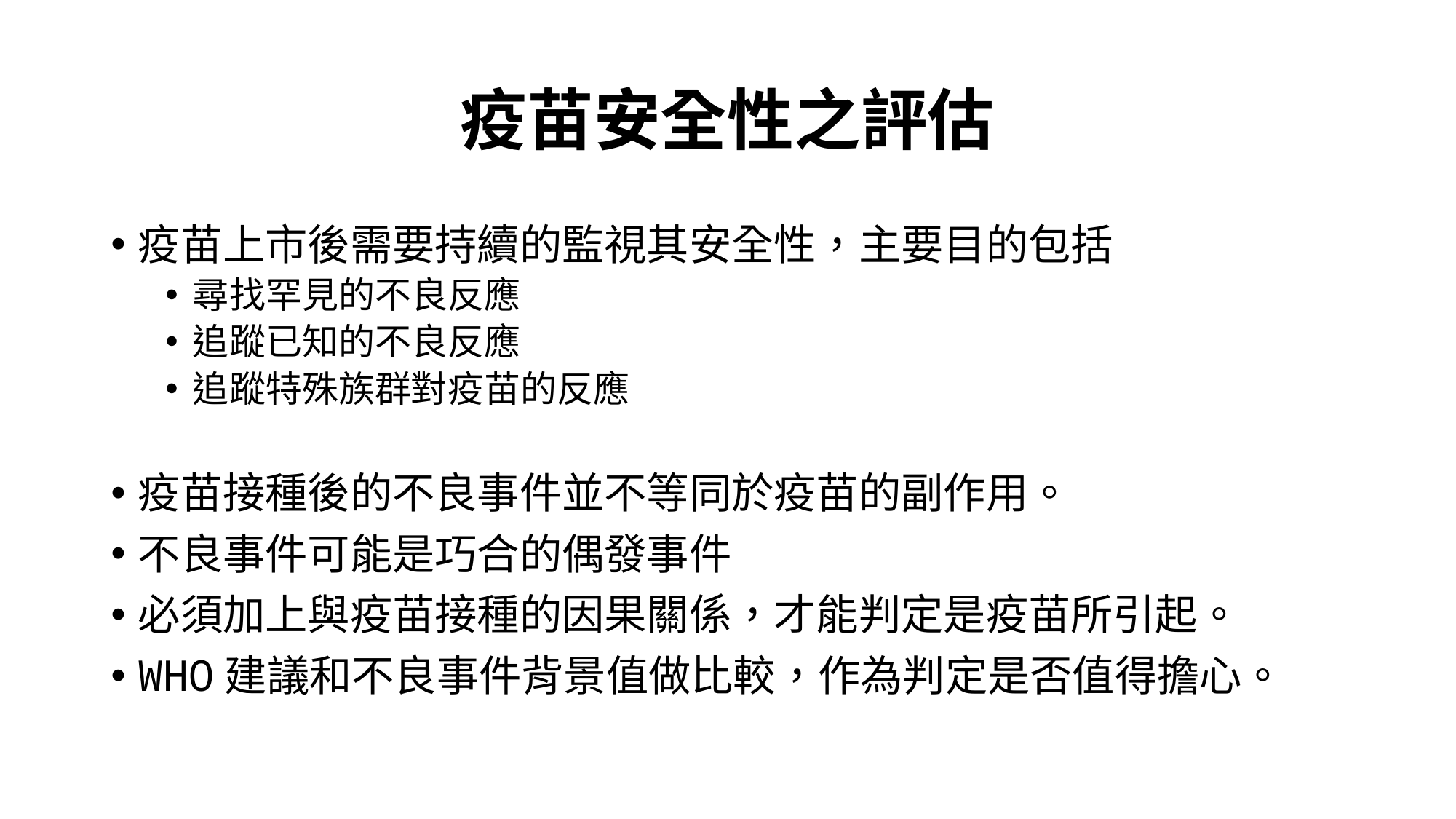

# 疫苗安全性之評估
疫苗上市後需要持續的監視其安全性，主要目的包括
尋找罕見的不良反應
追蹤已知的不良反應
追蹤特殊族群對疫苗的反應

疫苗接種後的不良事件並不等同於疫苗的副作用。
不良事件可能是巧合的偶發事件
必須加上與疫苗接種的因果關係，才能判定是疫苗所引起。
WHO建議和不良事件背景值做比較，作為判定是否值得擔心。